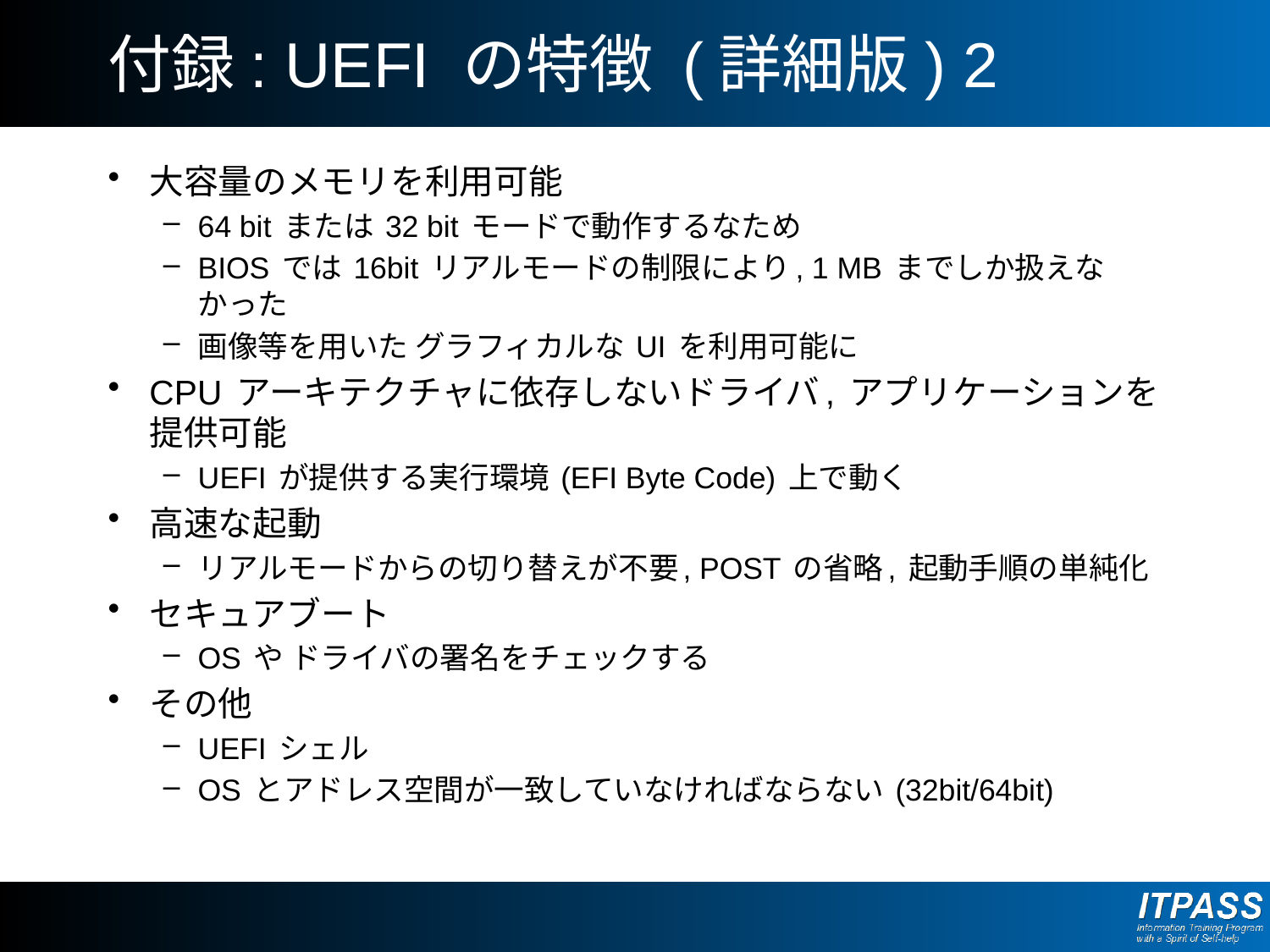

# 付録: UEFI の特徴 (詳細版) 2
大容量のメモリを利用可能
64 bit または 32 bit モードで動作するなため
BIOS では 16bit リアルモードの制限により, 1 MB までしか扱えなかった
画像等を用いた グラフィカルな UI を利用可能に
CPU アーキテクチャに依存しないドライバ, アプリケーションを提供可能
UEFI が提供する実行環境 (EFI Byte Code) 上で動く
高速な起動
リアルモードからの切り替えが不要, POST の省略, 起動手順の単純化
セキュアブート
OS や ドライバの署名をチェックする
その他
UEFI シェル
OS とアドレス空間が一致していなければならない (32bit/64bit)